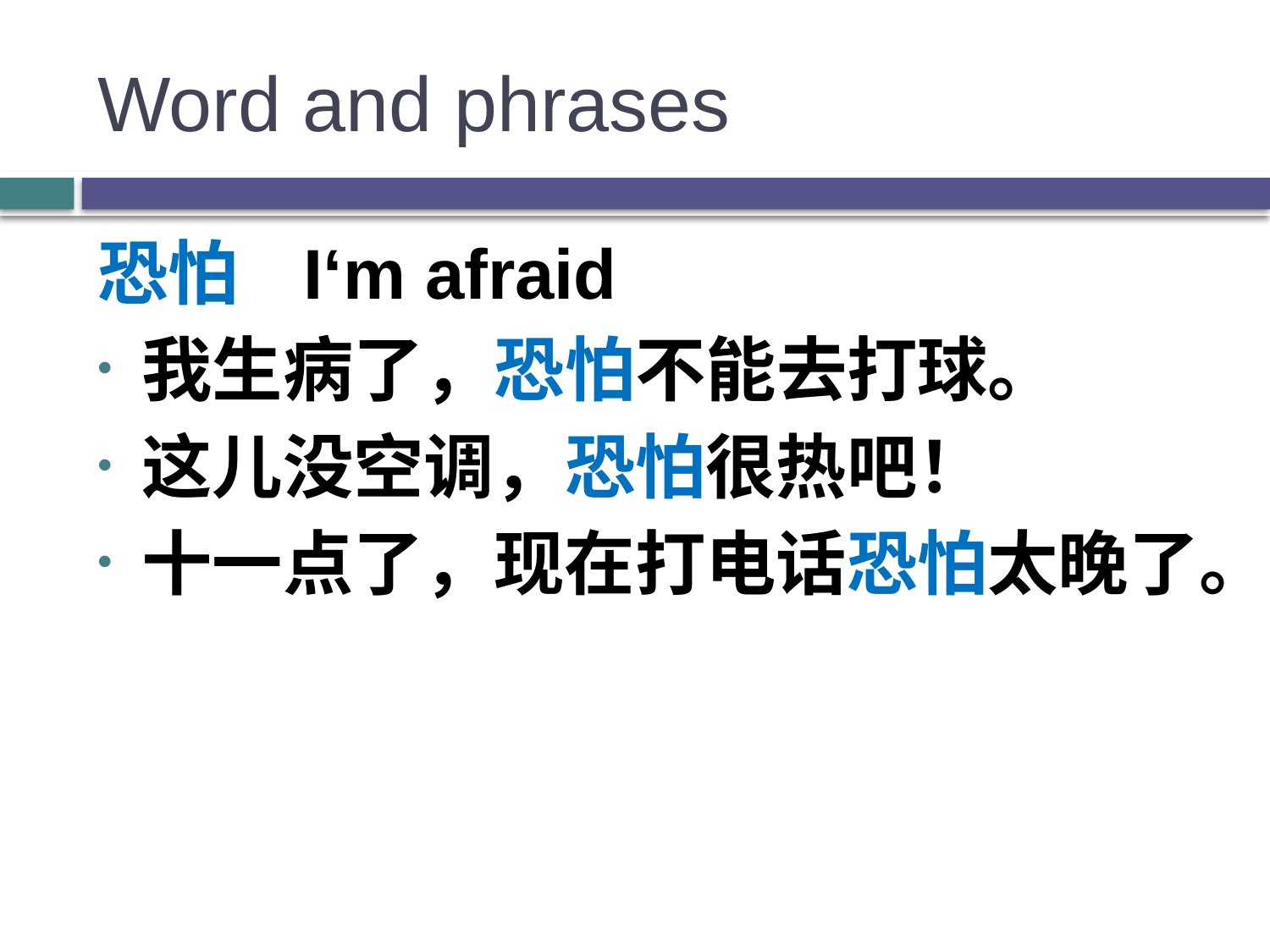

# Word and phrases
恐怕   I‘m afraid
我生病了，恐怕不能去打球。
这儿没空调，恐怕很热吧！
十一点了，现在打电话恐怕太晚了。